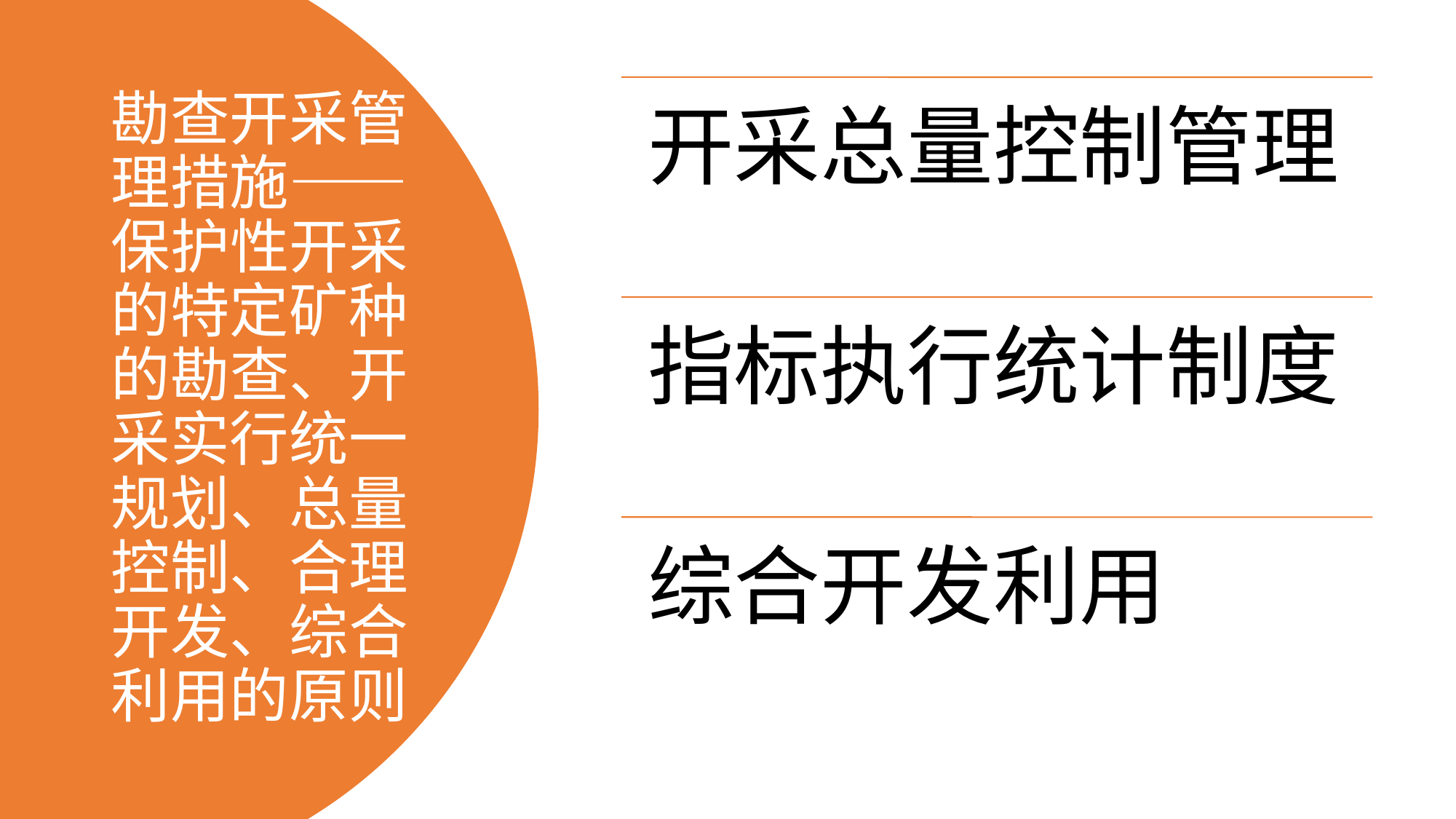

开采总量控制管理
指标执行统计制度
综合开发利用
# 勘查开采管理措施——保护性开采的特定矿种的勘查、开采实行统一规划、总量控制、合理开发、综合利用的原则